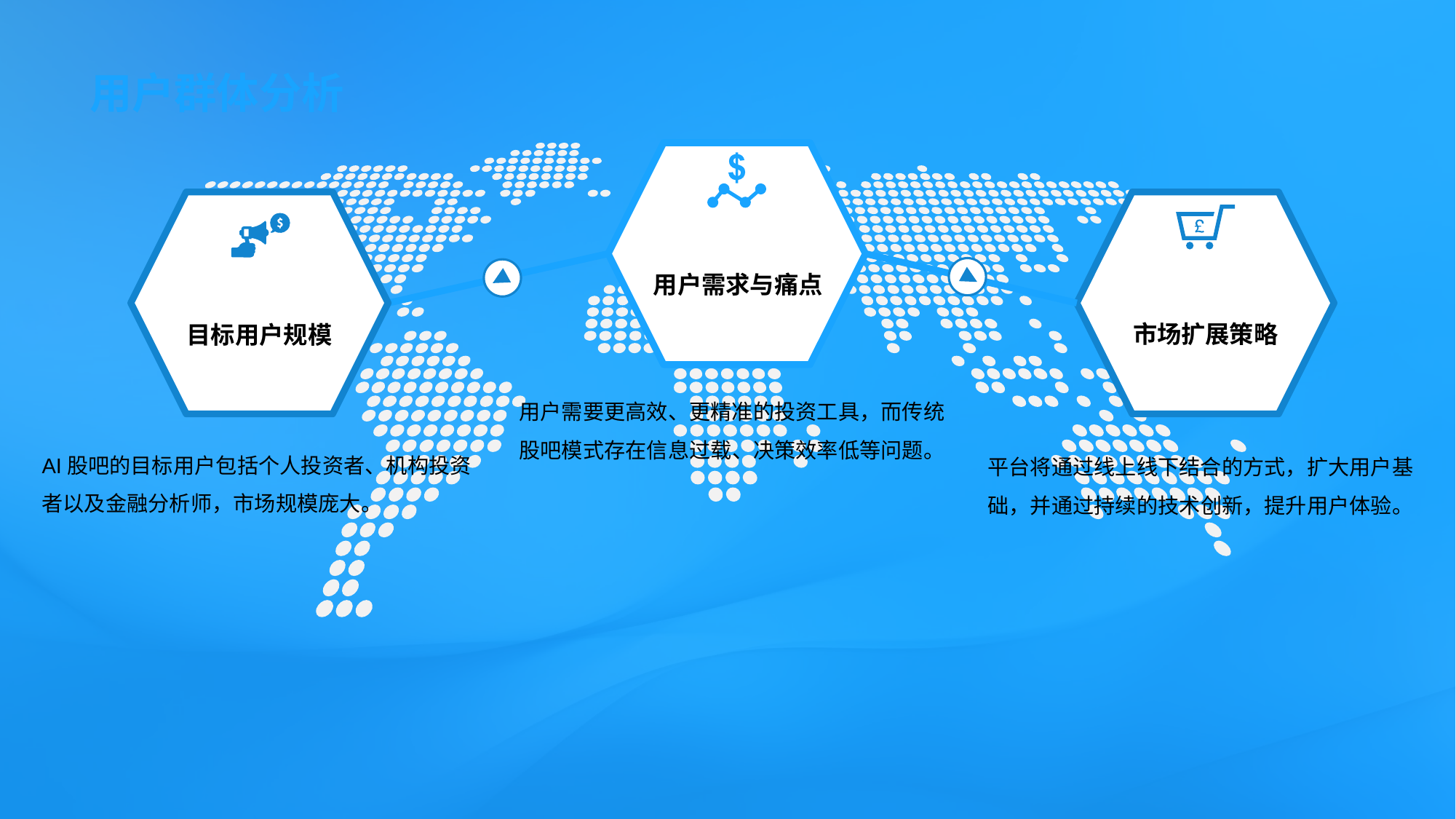

# 用户群体分析

用户需求与痛点
市场扩展策略
目标用户规模
用户需要更高效、更精准的投资工具，而传统股吧模式存在信息过载、决策效率低等问题。
AI股吧的目标用户包括个人投资者、机构投资者以及金融分析师，市场规模庞大。
平台将通过线上线下结合的方式，扩大用户基础，并通过持续的技术创新，提升用户体验。